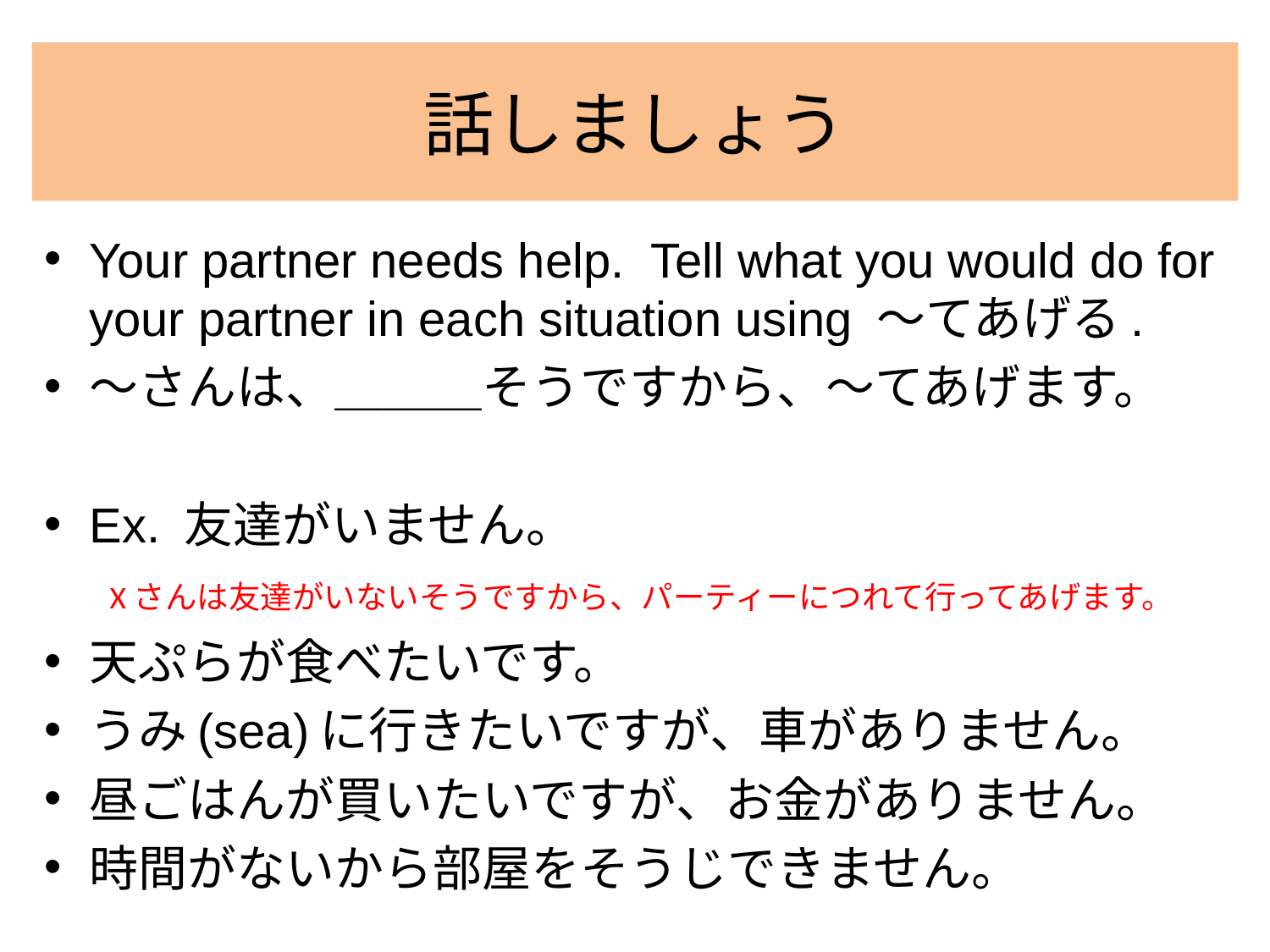

# 話しましょう
Your partner needs help.  Tell what you would do for your partner in each situation using ～てあげる.
〜さんは、＿＿＿そうですから、〜てあげます。

Ex. 友達がいません。

天ぷらが食べたいです。
うみ(sea)に行きたいですが、車がありません。
昼ごはんが買いたいですが、お金がありません。
時間がないから部屋をそうじできません。
Xさんは友達がいないそうですから、パーティーにつれて行ってあげます。